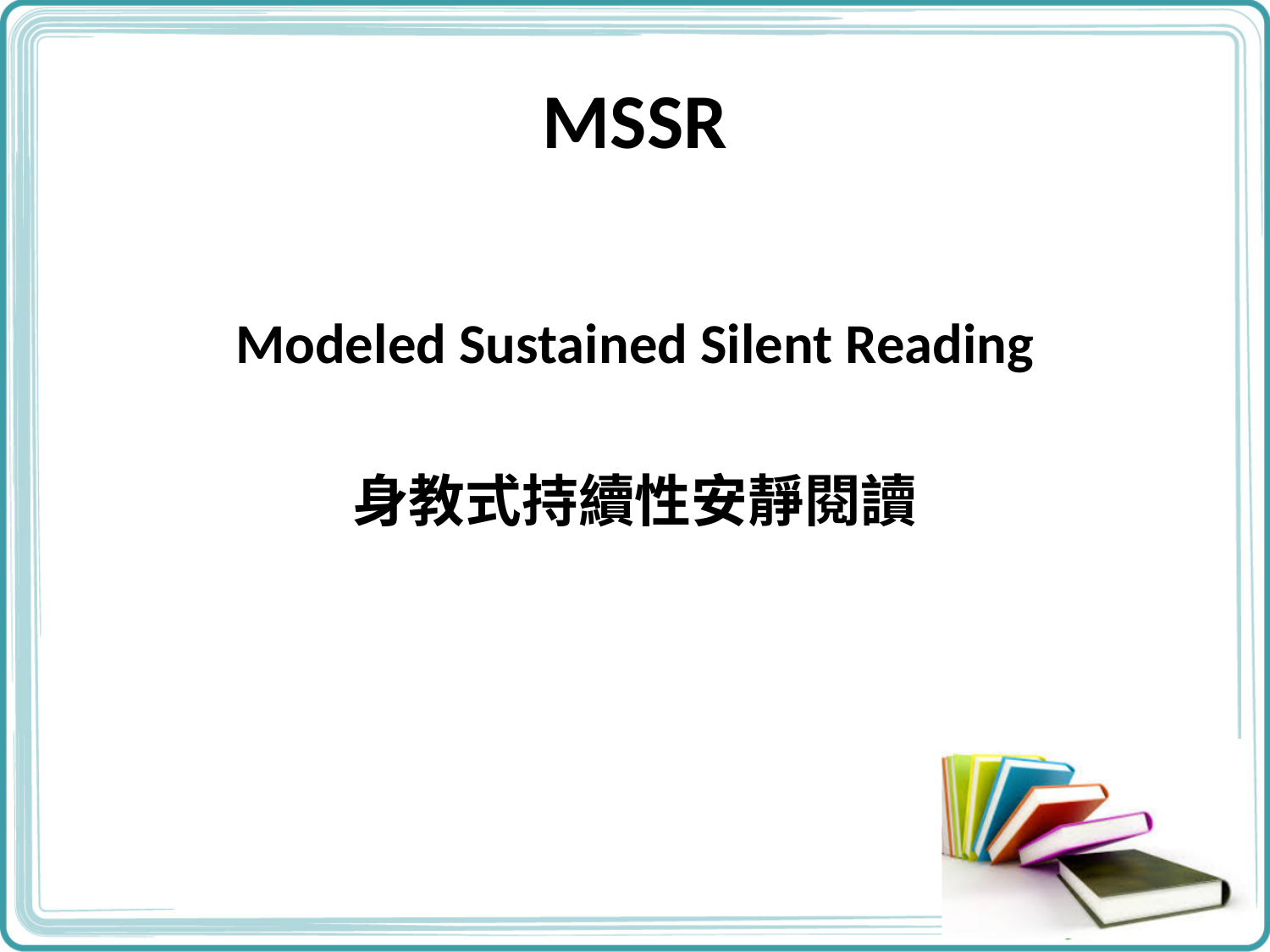

# MSSR

Modeled Sustained Silent Reading

身教式持續性安靜閱讀